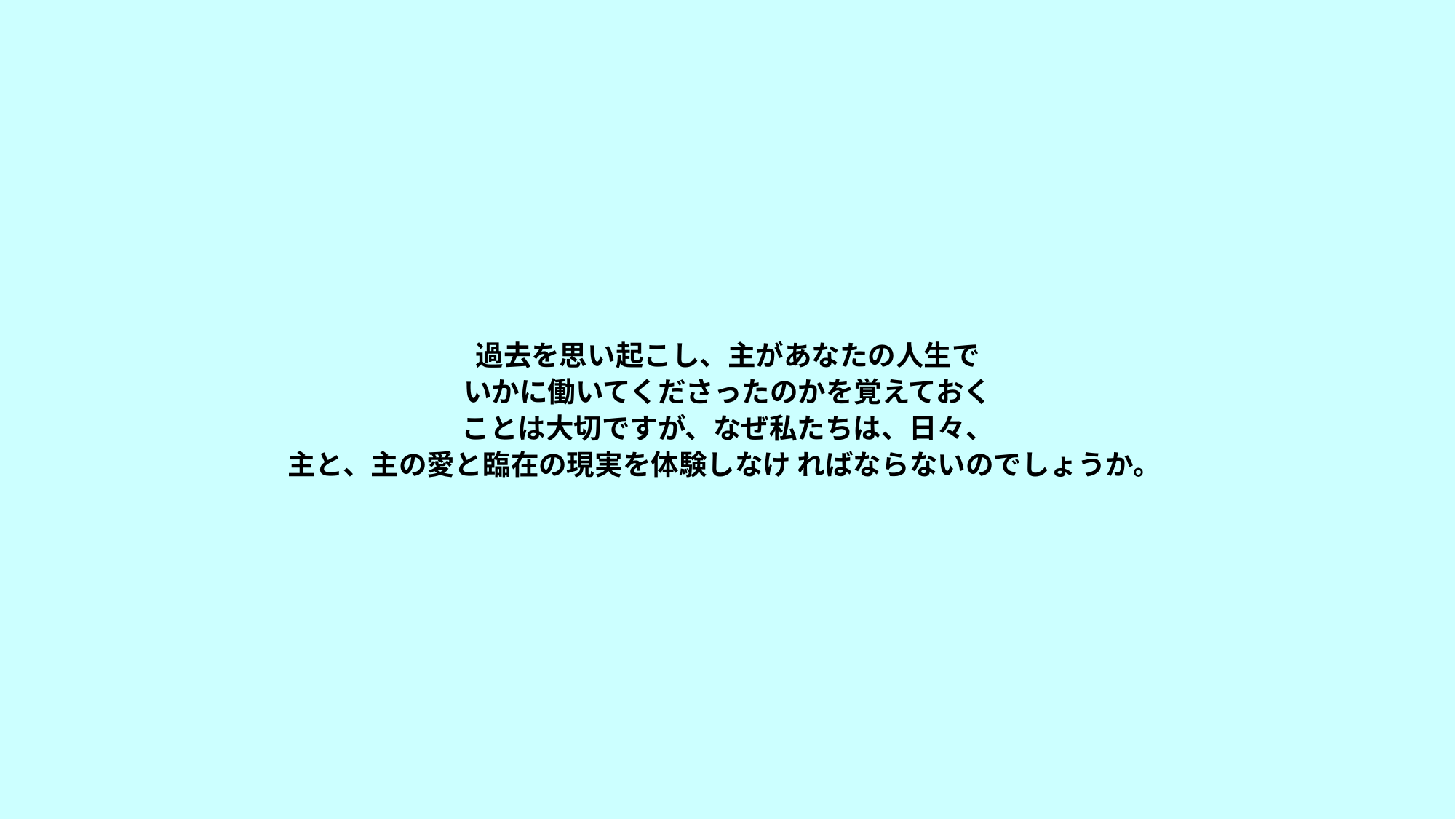

# 過去を思い起こし、主があなたの人生で いかに働いてくださったのかを覚えておく ことは大切ですが、なぜ私たちは、日々、 主と、主の愛と臨在の現実を体験しなけ ればならないのでしょうか。